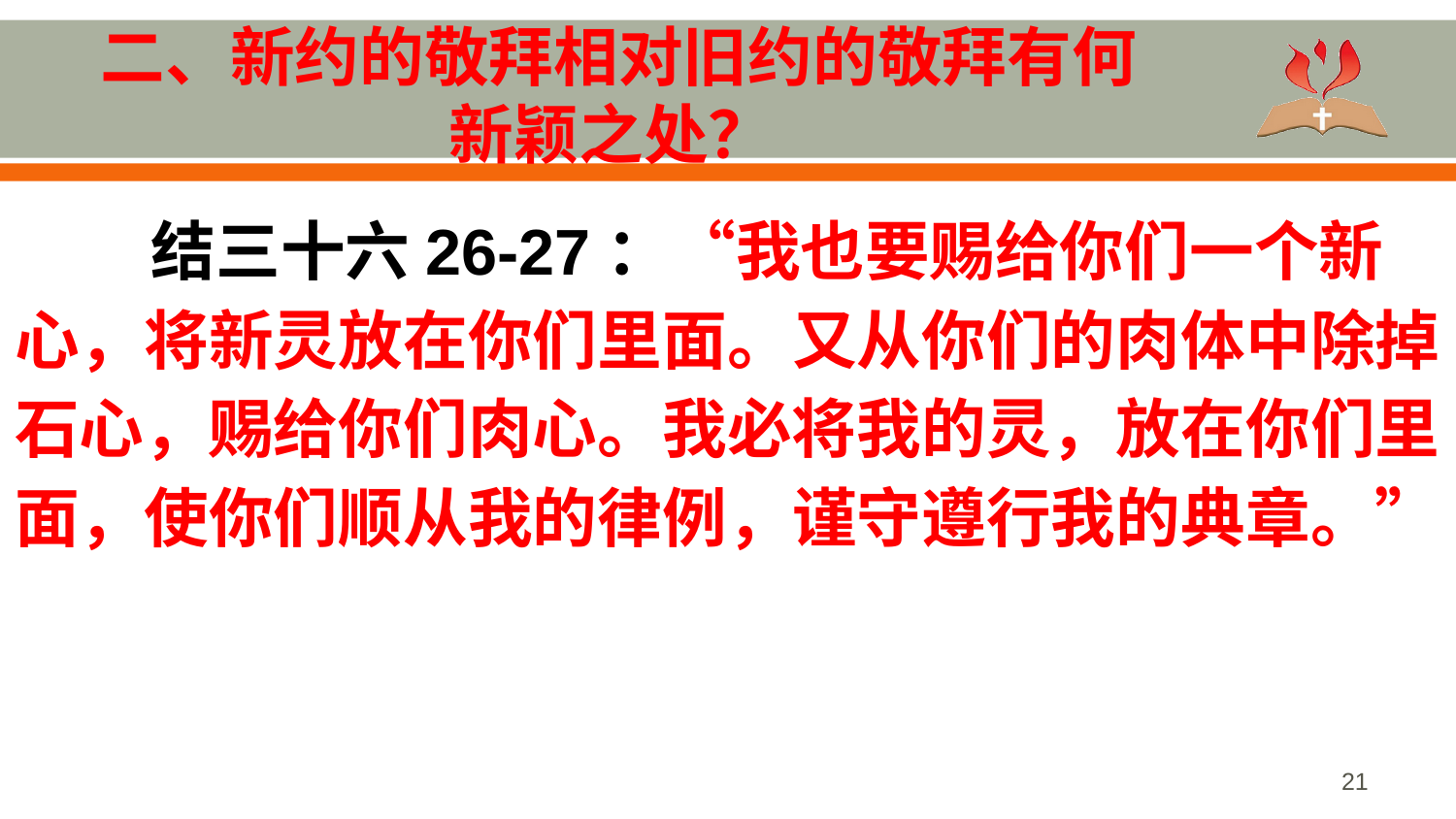

# 二、新约的敬拜相对旧约的敬拜有何新颖之处？
结三十六26-27：“我也要赐给你们一个新心，将新灵放在你们里面。又从你们的肉体中除掉石心，赐给你们肉心。我必将我的灵，放在你们里面，使你们顺从我的律例，谨守遵行我的典章。”

21